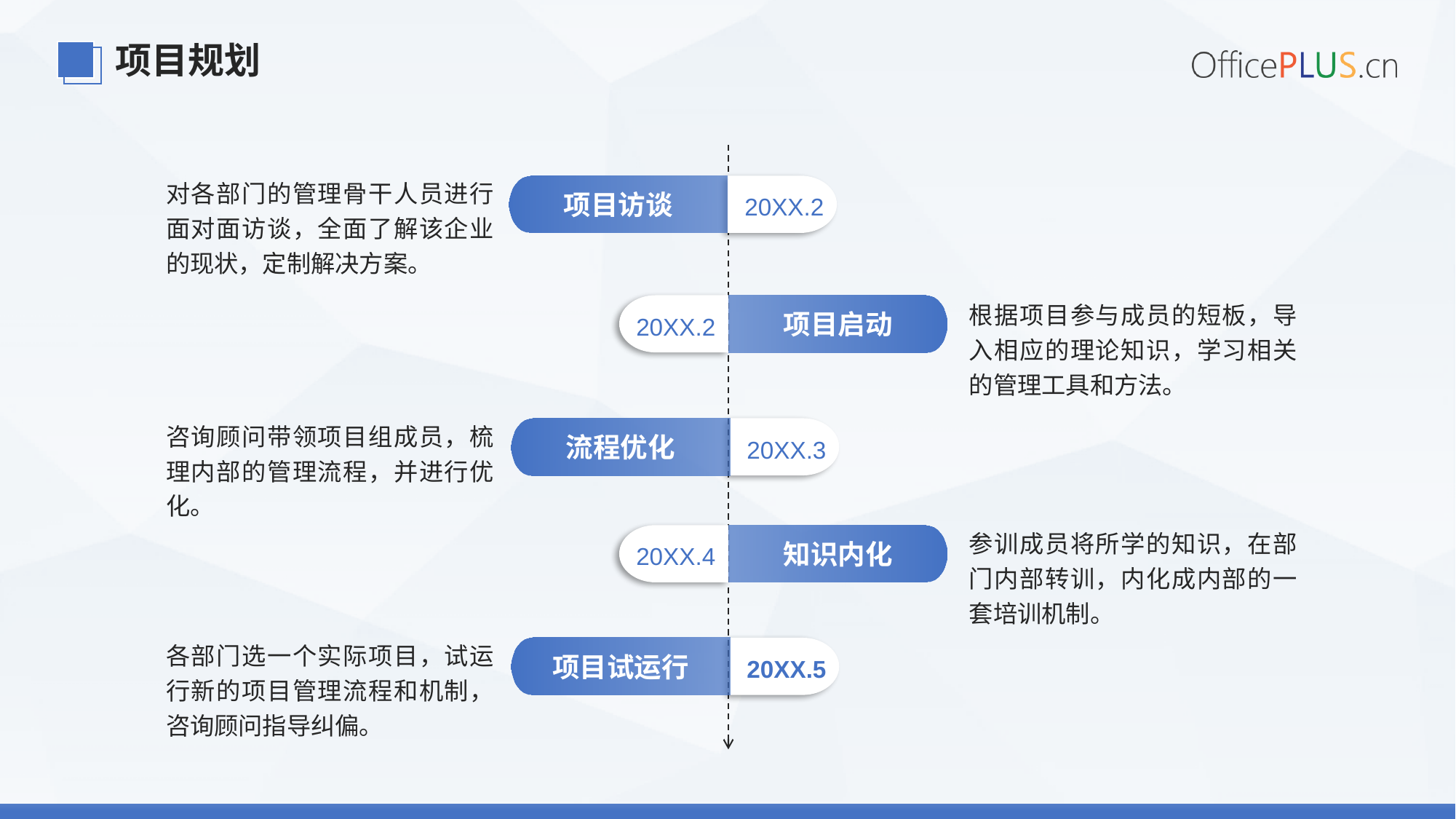

# 项目规划
对各部门的管理骨干人员进行面对面访谈，全面了解该企业的现状，定制解决方案。
项目访谈
20XX.2
根据项目参与成员的短板，导入相应的理论知识，学习相关的管理工具和方法。
20XX.2
项目启动
咨询顾问带领项目组成员，梳理内部的管理流程，并进行优化。
流程优化
20XX.3
参训成员将所学的知识，在部门内部转训，内化成内部的一套培训机制。
20XX.4
知识内化
各部门选一个实际项目，试运行新的项目管理流程和机制，咨询顾问指导纠偏。
项目试运行
20XX.5